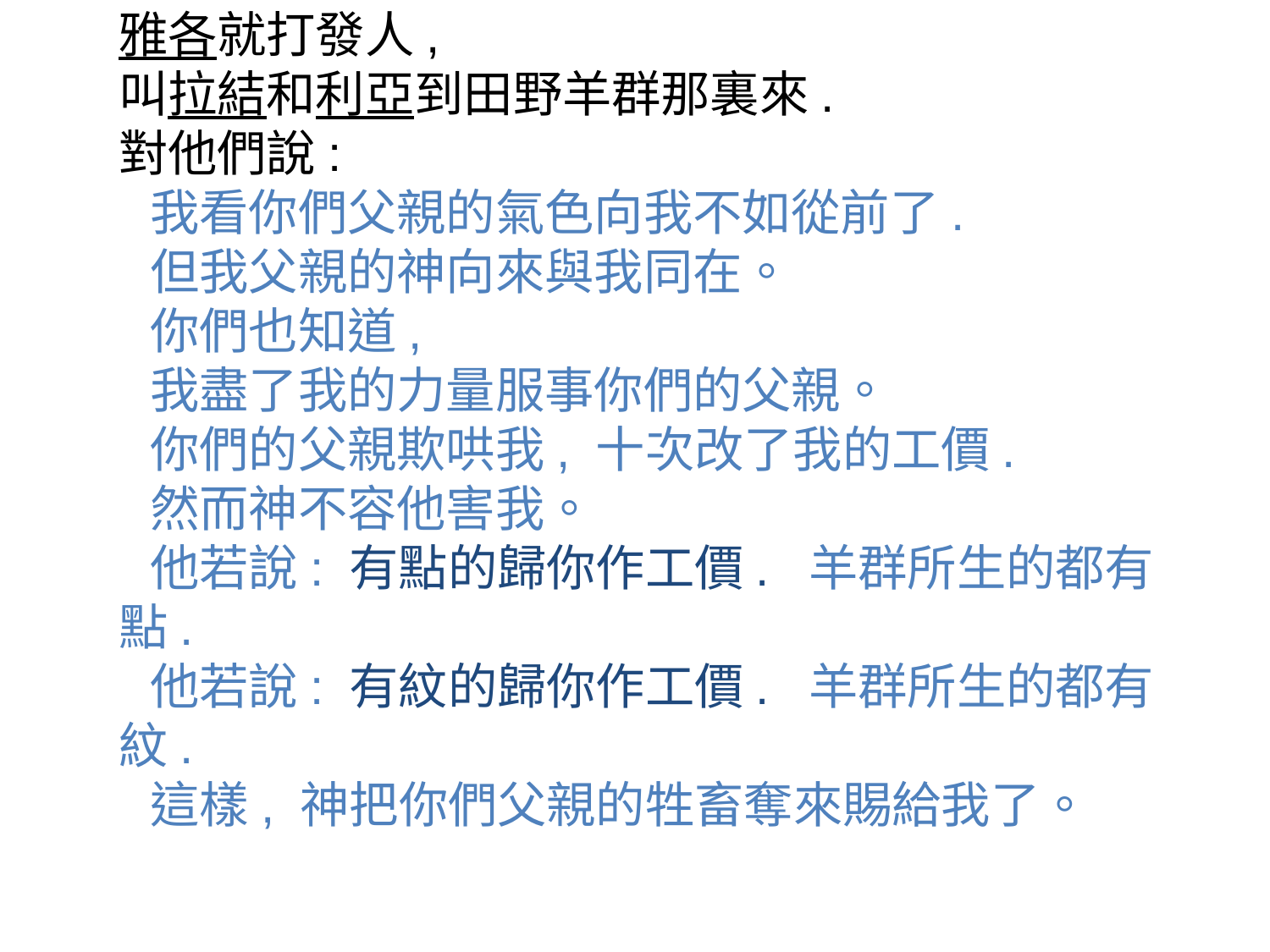

雅各就打發人,
叫拉結和利亞到田野羊群那裏來.
對他們說:
我看你們父親的氣色向我不如從前了.
但我父親的神向來與我同在。
你們也知道,
我盡了我的力量服事你們的父親。
你們的父親欺哄我, 十次改了我的工價.
然而神不容他害我。
他若說: 有點的歸你作工價.  羊群所生的都有點.
他若說: 有紋的歸你作工價.  羊群所生的都有紋.
這樣, 神把你們父親的牲畜奪來賜給我了。